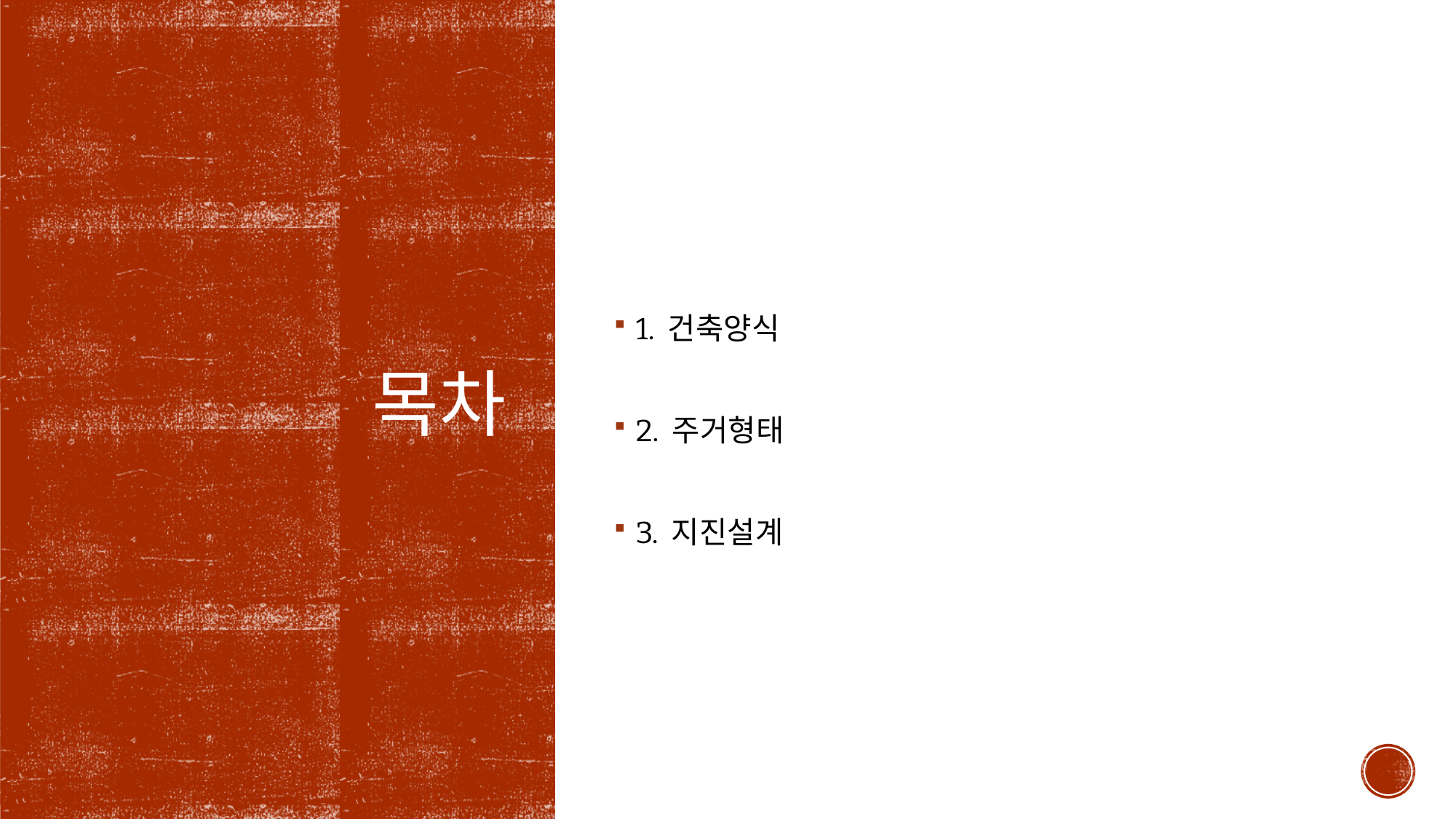

1. 건축양식

2. 주거형태

3. 지진설계
# 목차